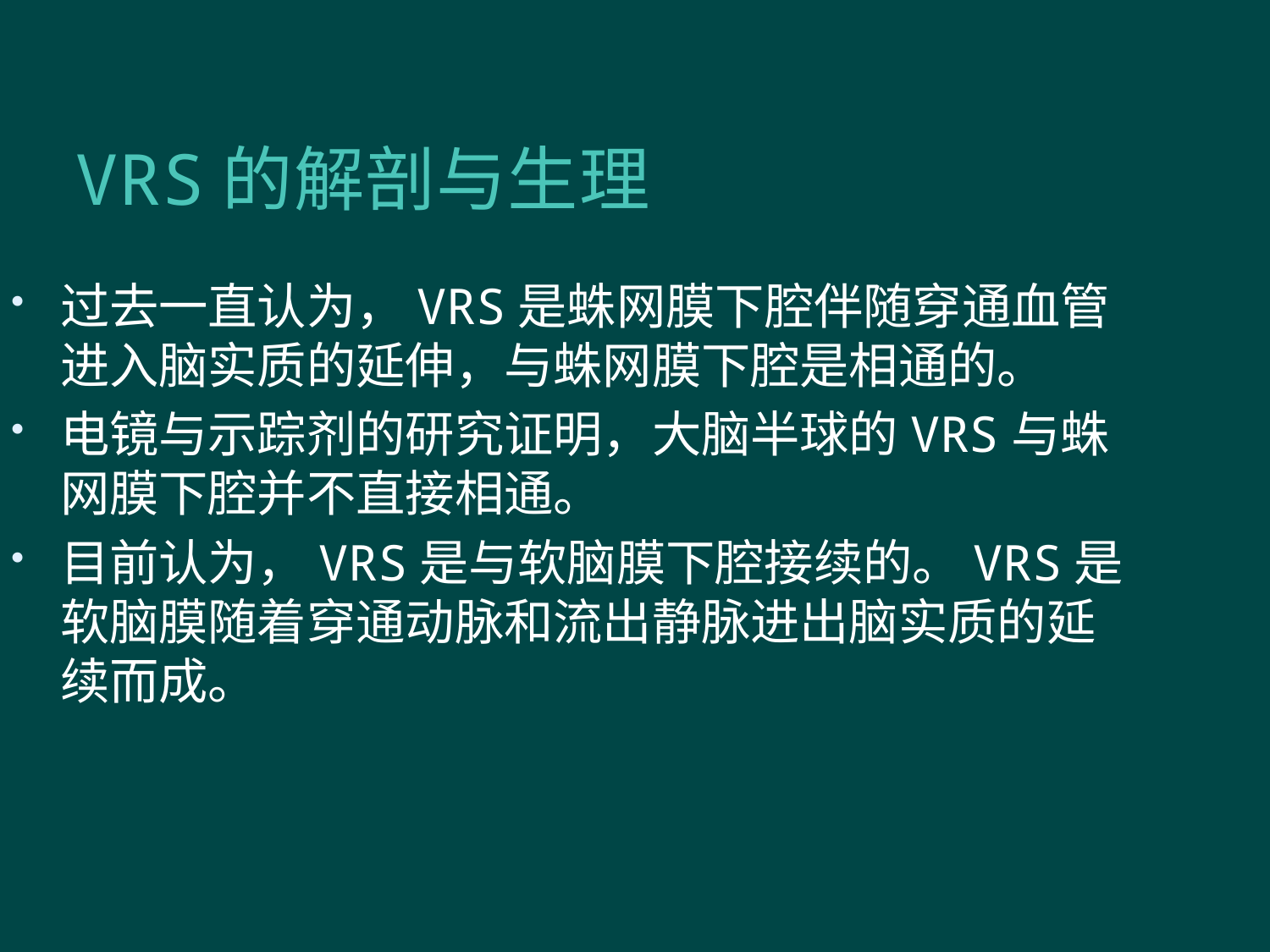

# VRS的解剖与生理
过去一直认为，VRS是蛛网膜下腔伴随穿通血管进入脑实质的延伸，与蛛网膜下腔是相通的。
电镜与示踪剂的研究证明，大脑半球的VRS与蛛网膜下腔并不直接相通。
目前认为，VRS是与软脑膜下腔接续的。VRS是软脑膜随着穿通动脉和流出静脉进出脑实质的延续而成。